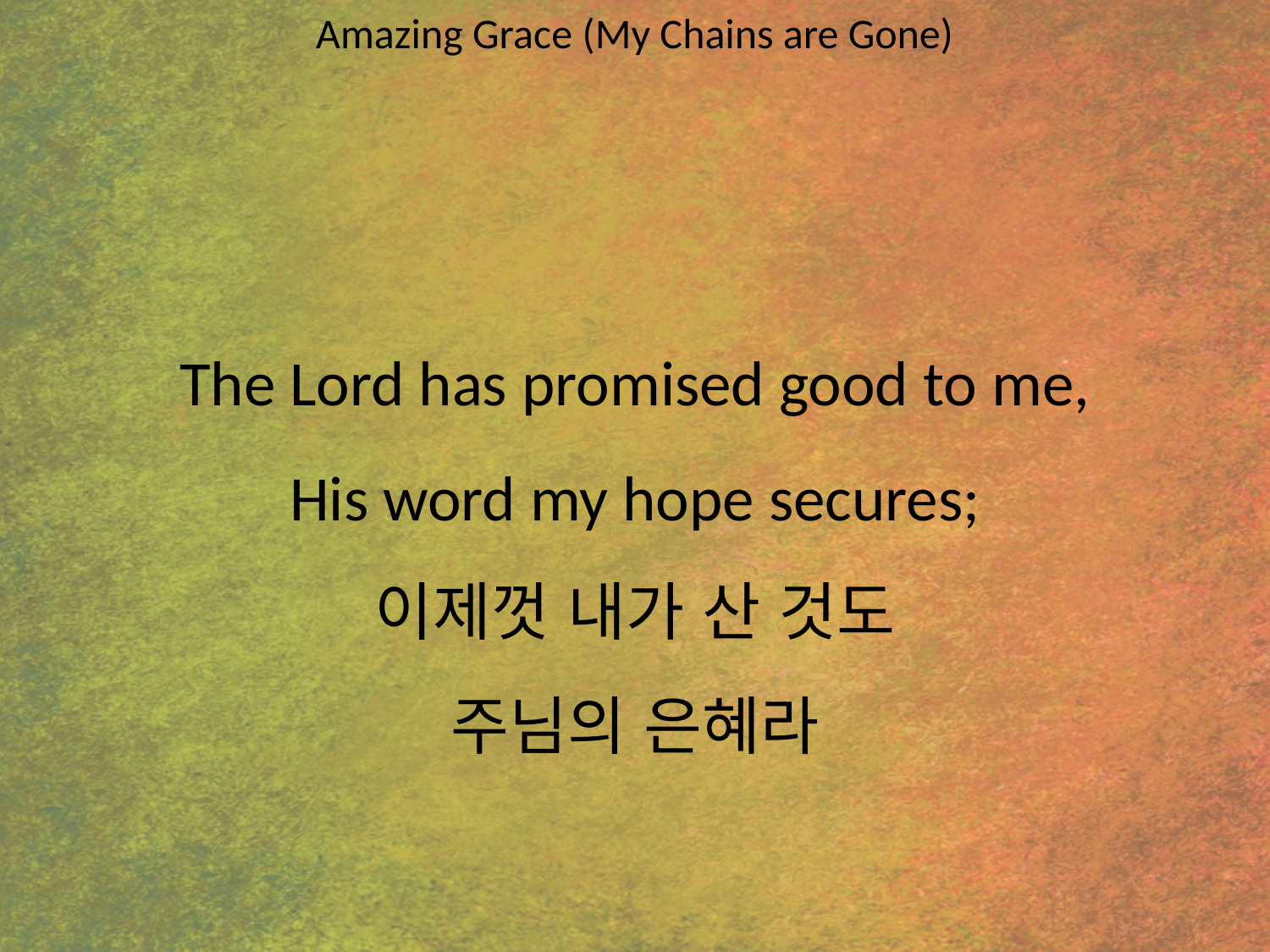

Amazing Grace (My Chains are Gone)
#
The Lord has promised good to me,
His word my hope secures;
이제껏 내가 산 것도
주님의 은혜라